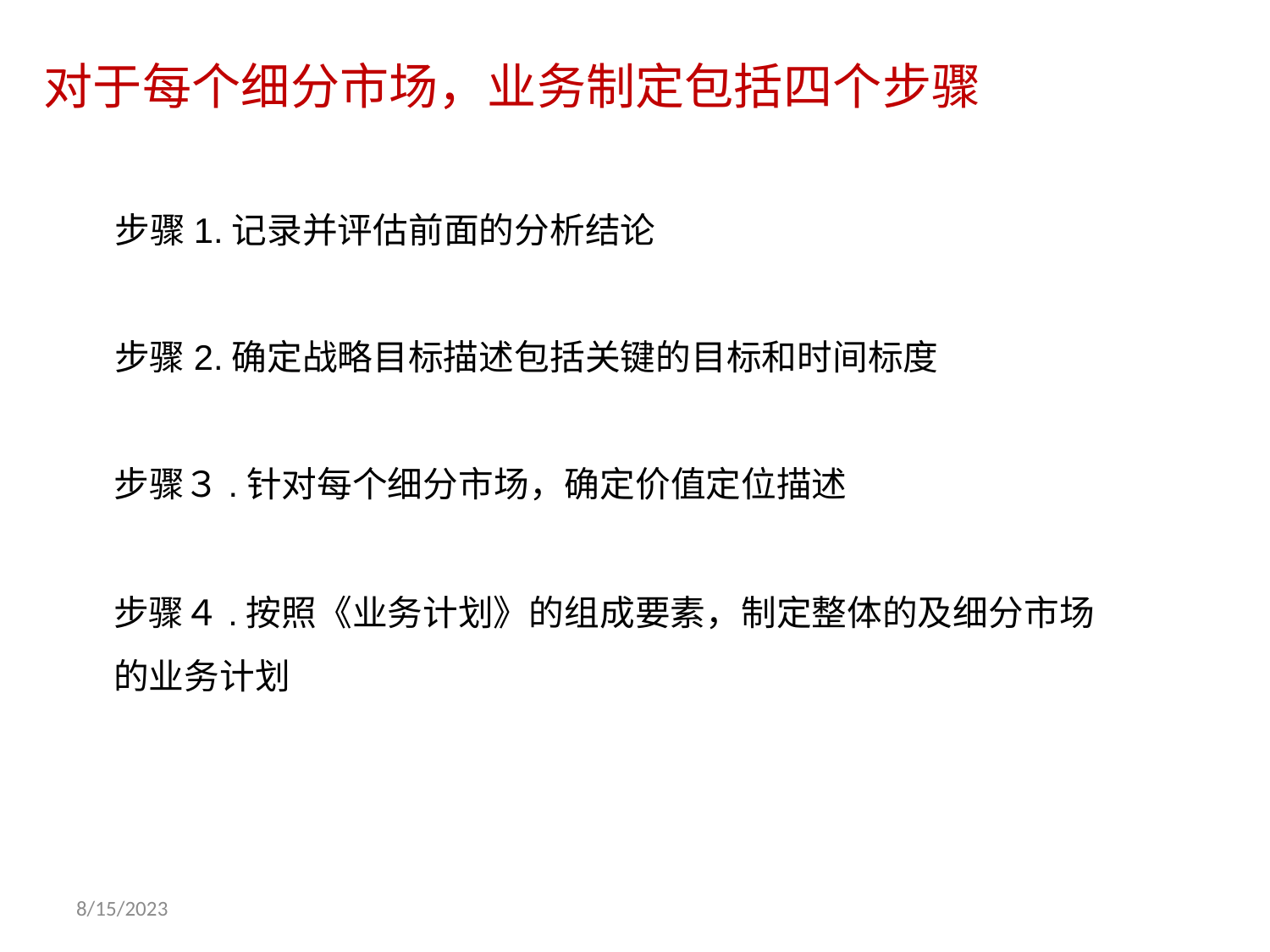

对于每个细分市场，业务制定包括四个步骤
步骤1.记录并评估前面的分析结论
步骤2.确定战略目标描述包括关键的目标和时间标度
步骤３.针对每个细分市场，确定价值定位描述
步骤４.按照《业务计划》的组成要素，制定整体的及细分市场

的业务计划
8/15/2023